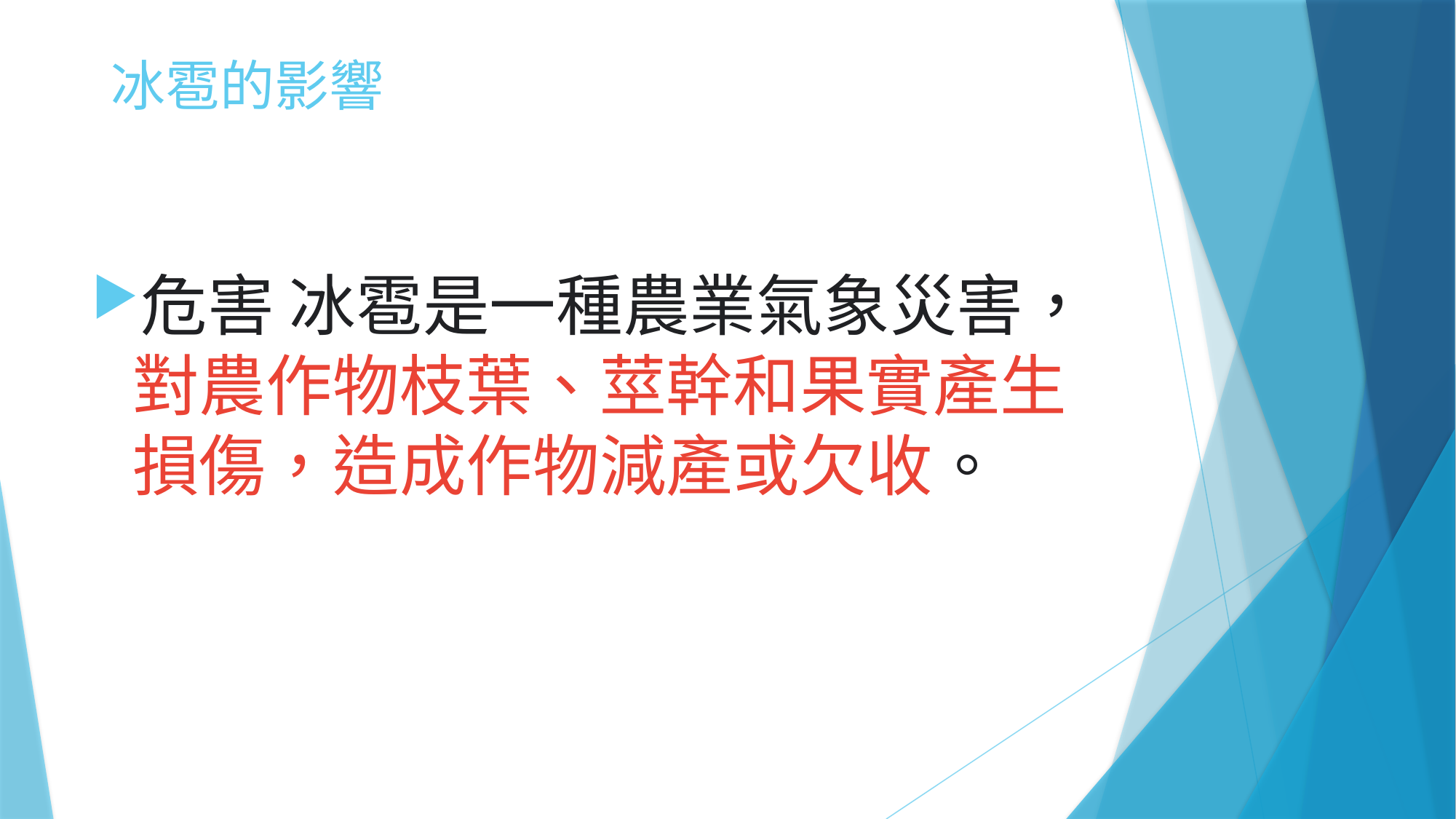

# 冰雹的影響
危害 冰雹是一種農業氣象災害，對農作物枝葉、莖幹和果實產生損傷，造成作物減產或欠收。